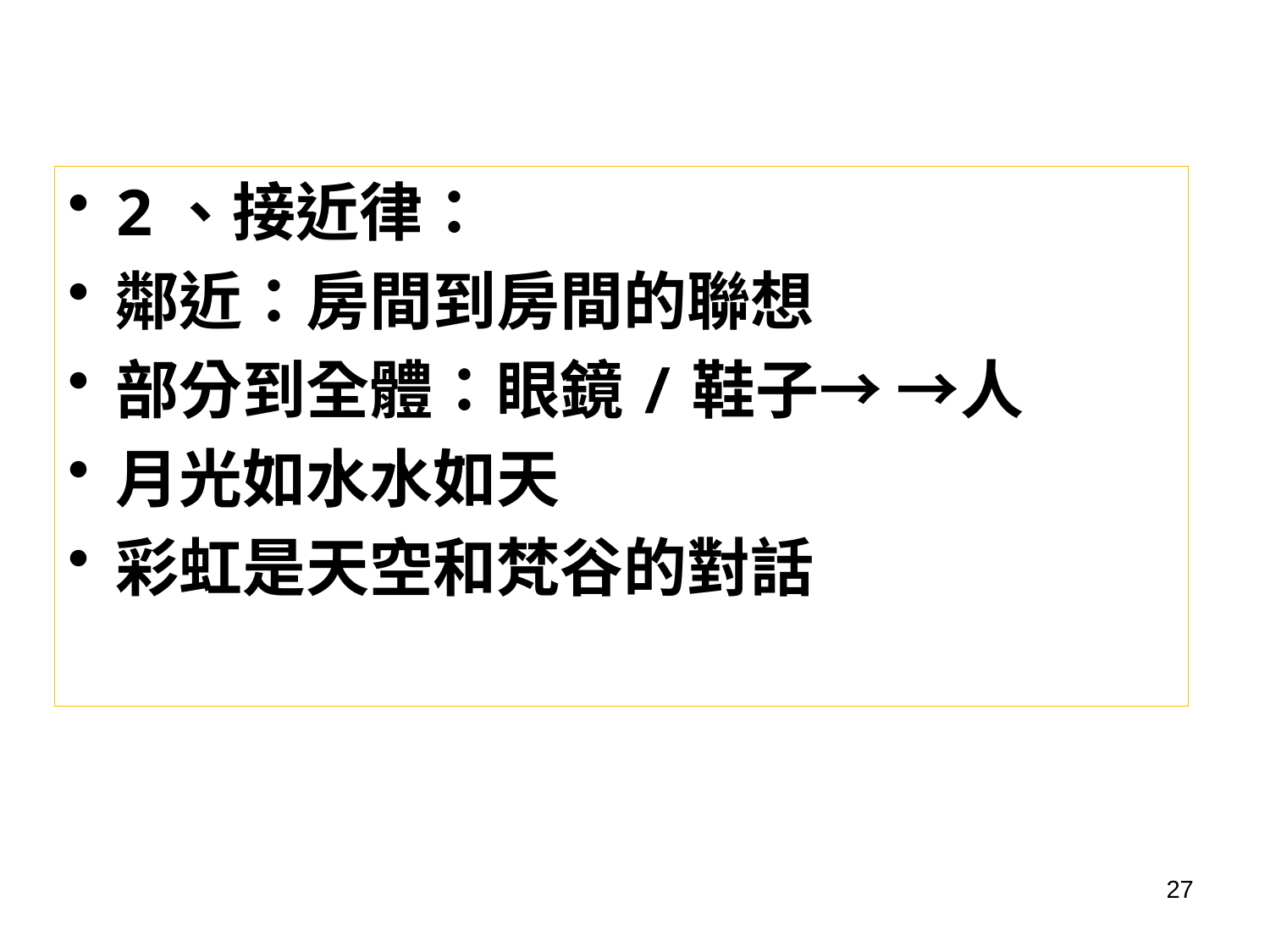

2、接近律：
鄰近：房間到房間的聯想
部分到全體：眼鏡/鞋子→ →人
月光如水水如天
彩虹是天空和梵谷的對話

27